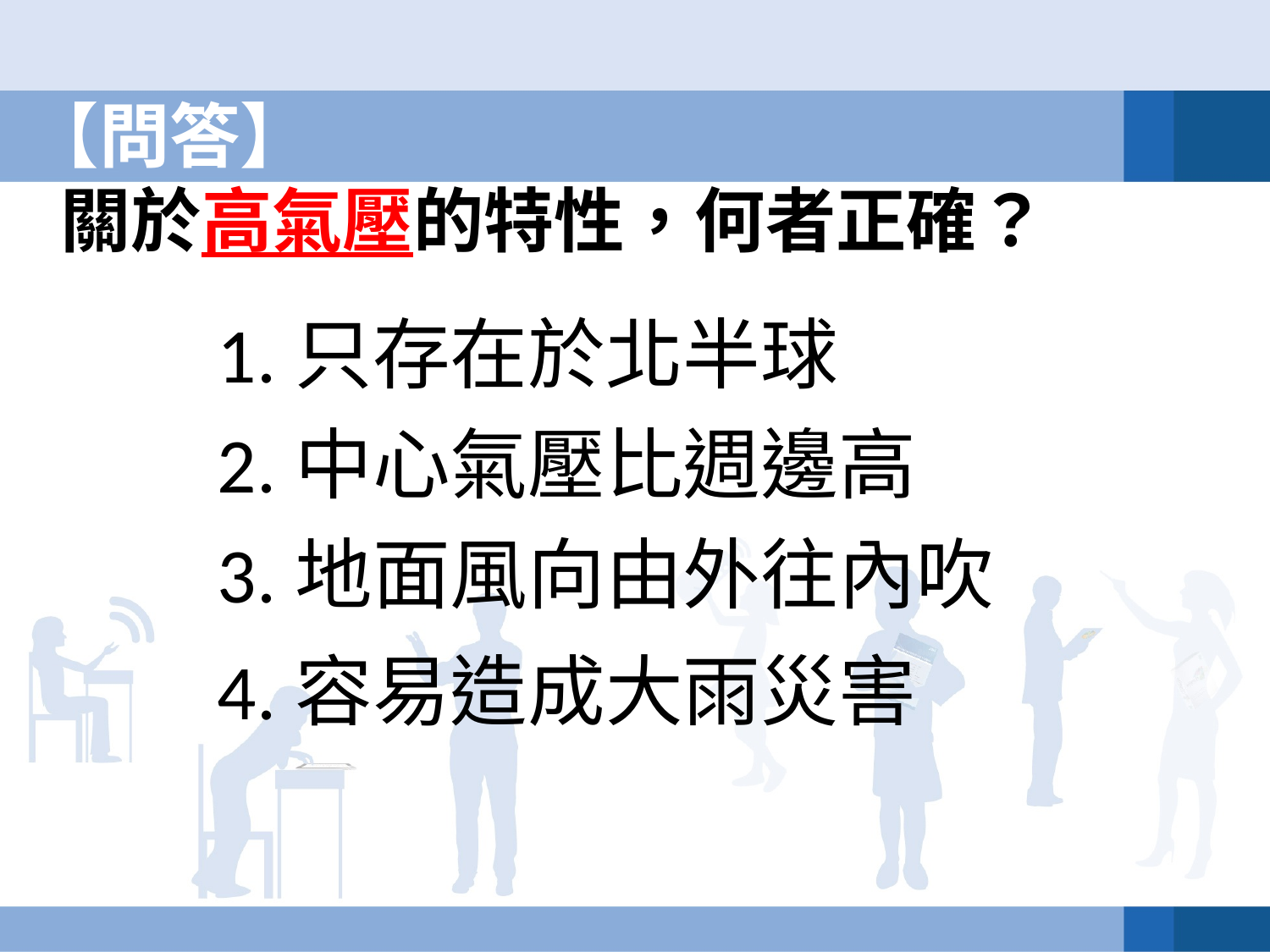

# 【問答】 關於高氣壓的特性，何者正確？
1.只存在於北半球
2.中心氣壓比週邊高
3.地面風向由外往內吹
4.容易造成大雨災害